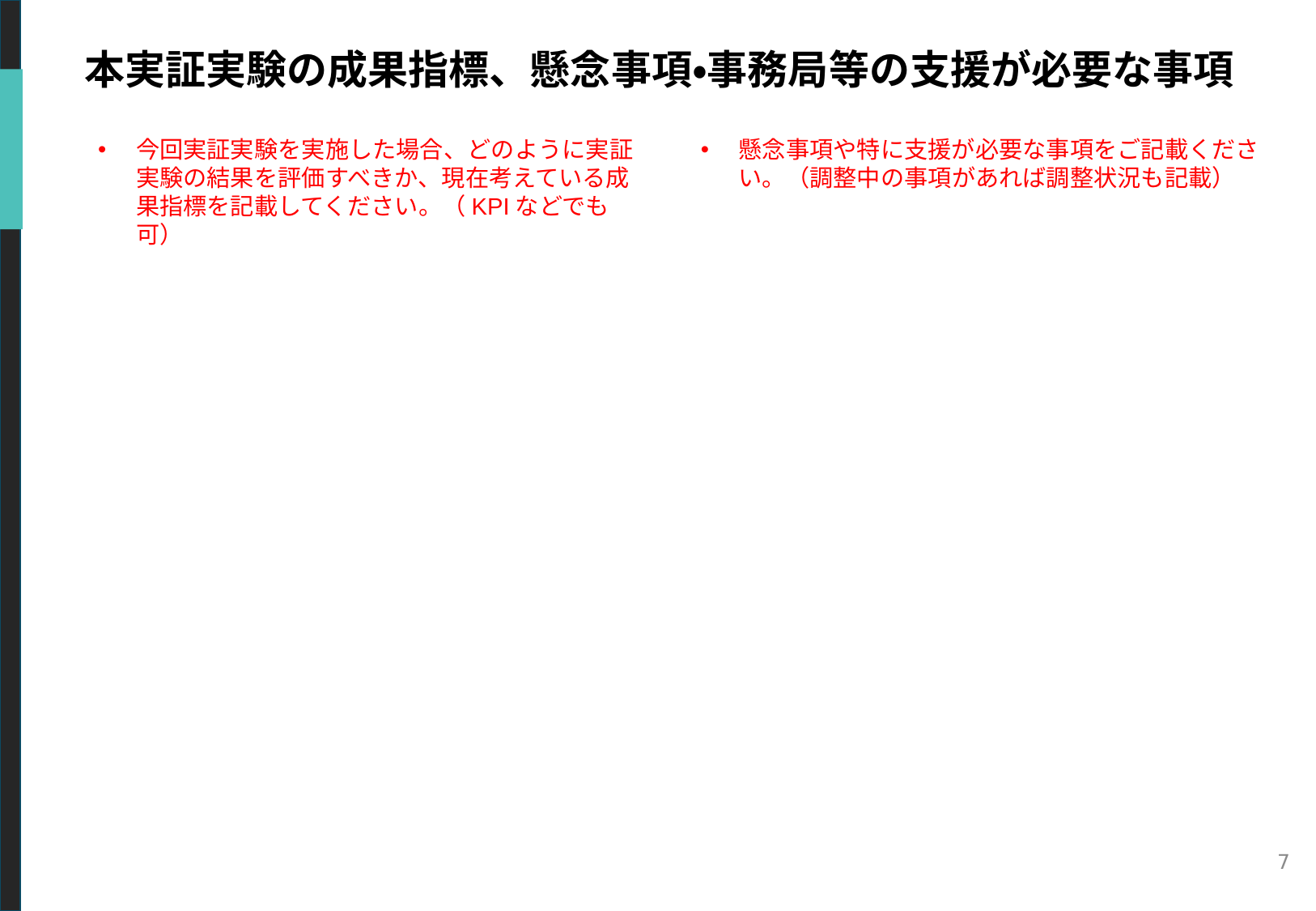

本実証実験の成果指標、懸念事項・事務局等の支援が必要な事項

今回実証実験を実施した場合、どのように実証実験の結果を評価すべきか、現在考えている成果指標を記載してください。（KPIなどでも可）

懸念事項や特に支援が必要な事項をご記載ください。（調整中の事項があれば調整状況も記載）

7